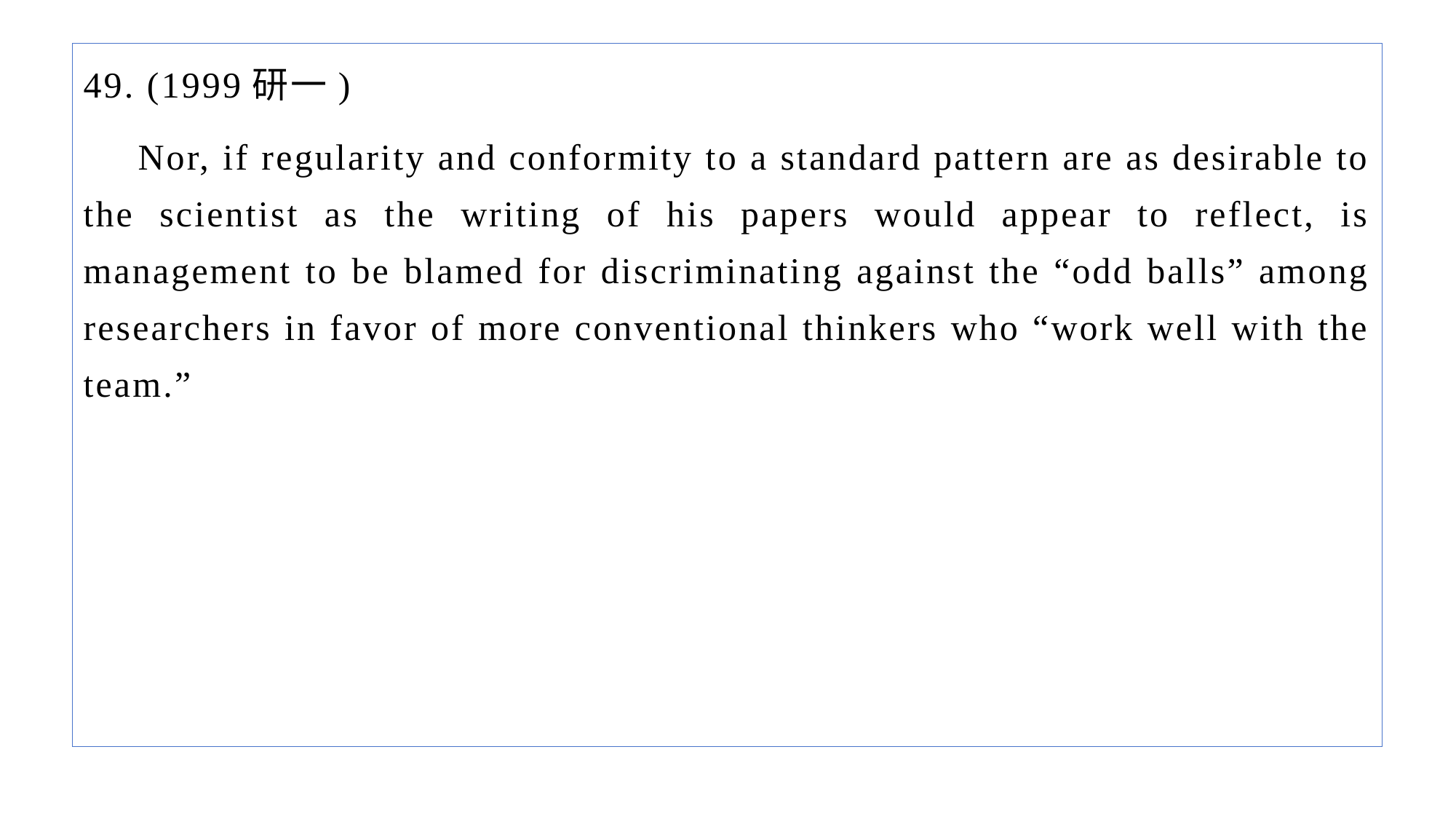

49. (1999研一)
Nor, if regularity and conformity to a standard pattern are as desirable to the scientist as the writing of his papers would appear to reflect, is management to be blamed for discriminating against the “odd balls” among researchers in favor of more conventional thinkers who “work well with the team.”